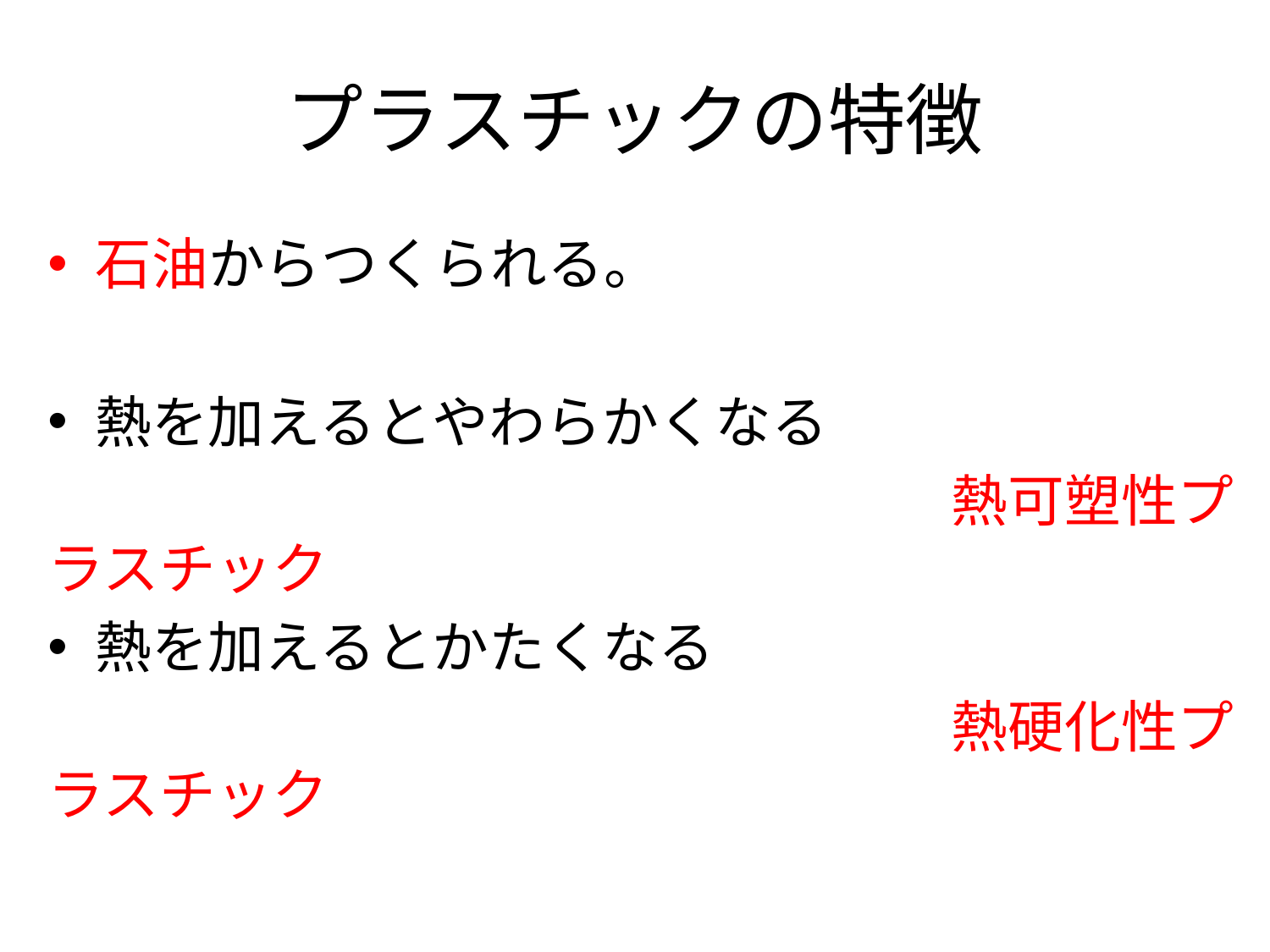

# プラスチックの特徴
石油からつくられる。

熱を加えるとやわらかくなる
　　　　　　　　　　　　　　　　熱可塑性プラスチック
熱を加えるとかたくなる
　　　　　　　　　　　　　　　　熱硬化性プラスチック